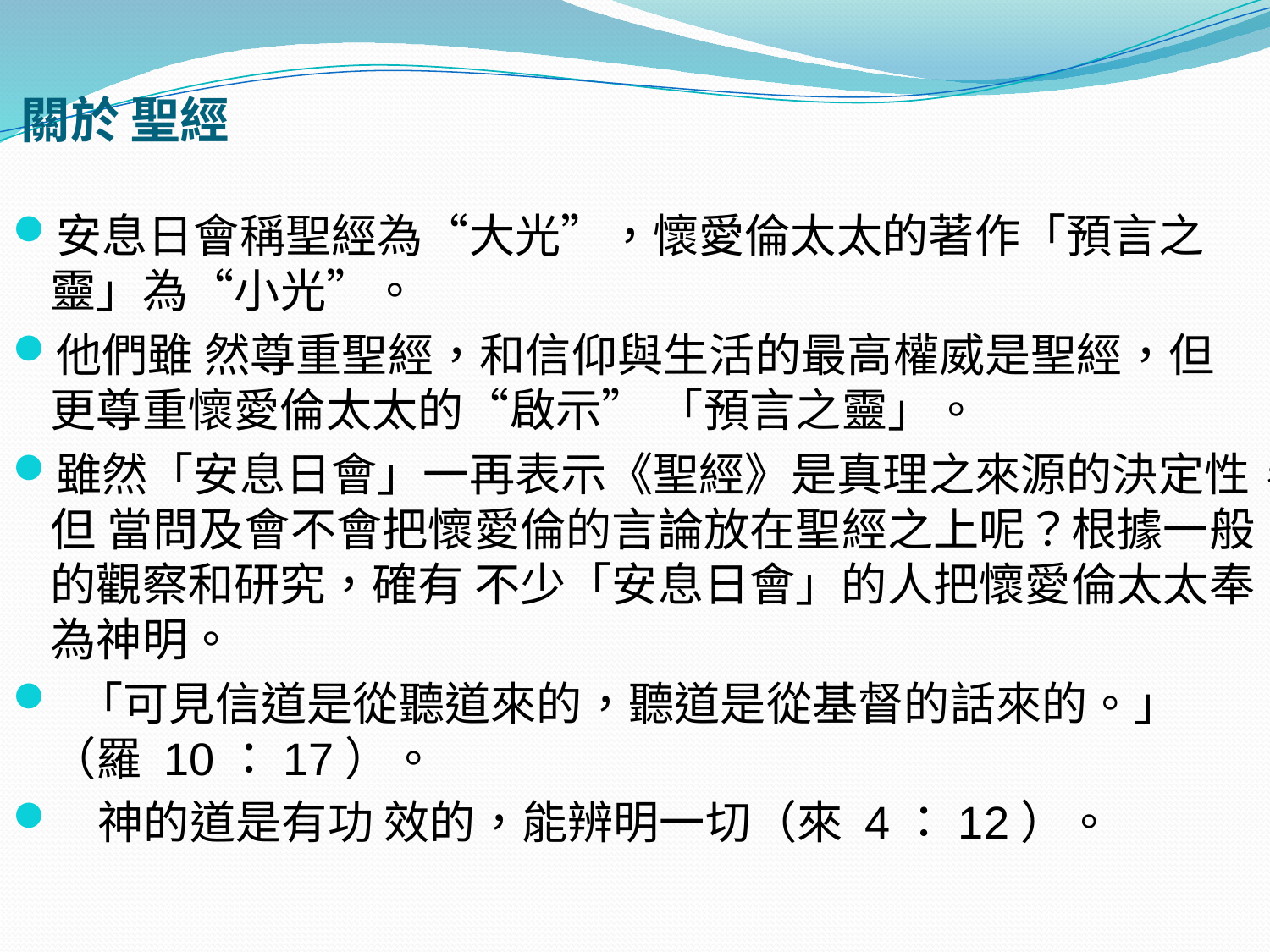

# 關於 聖經
安息日會稱聖經為“大光”，懷愛倫太太的著作「預言之靈」為“小光”。
他們雖 然尊重聖經，和信仰與生活的最高權威是聖經，但更尊重懷愛倫太太的“啟示” 「預言之靈」。
雖然「安息日會」一再表示《聖經》是真理之來源的決定性，但 當問及會不會把懷愛倫的言論放在聖經之上呢？根據一般的觀察和研究，確有 不少「安息日會」的人把懷愛倫太太奉為神明。
 「可見信道是從聽道來的，聽道是從基督的話來的。」（羅 10：17）。
   神的道是有功 效的，能辨明一切（來 4：12）。